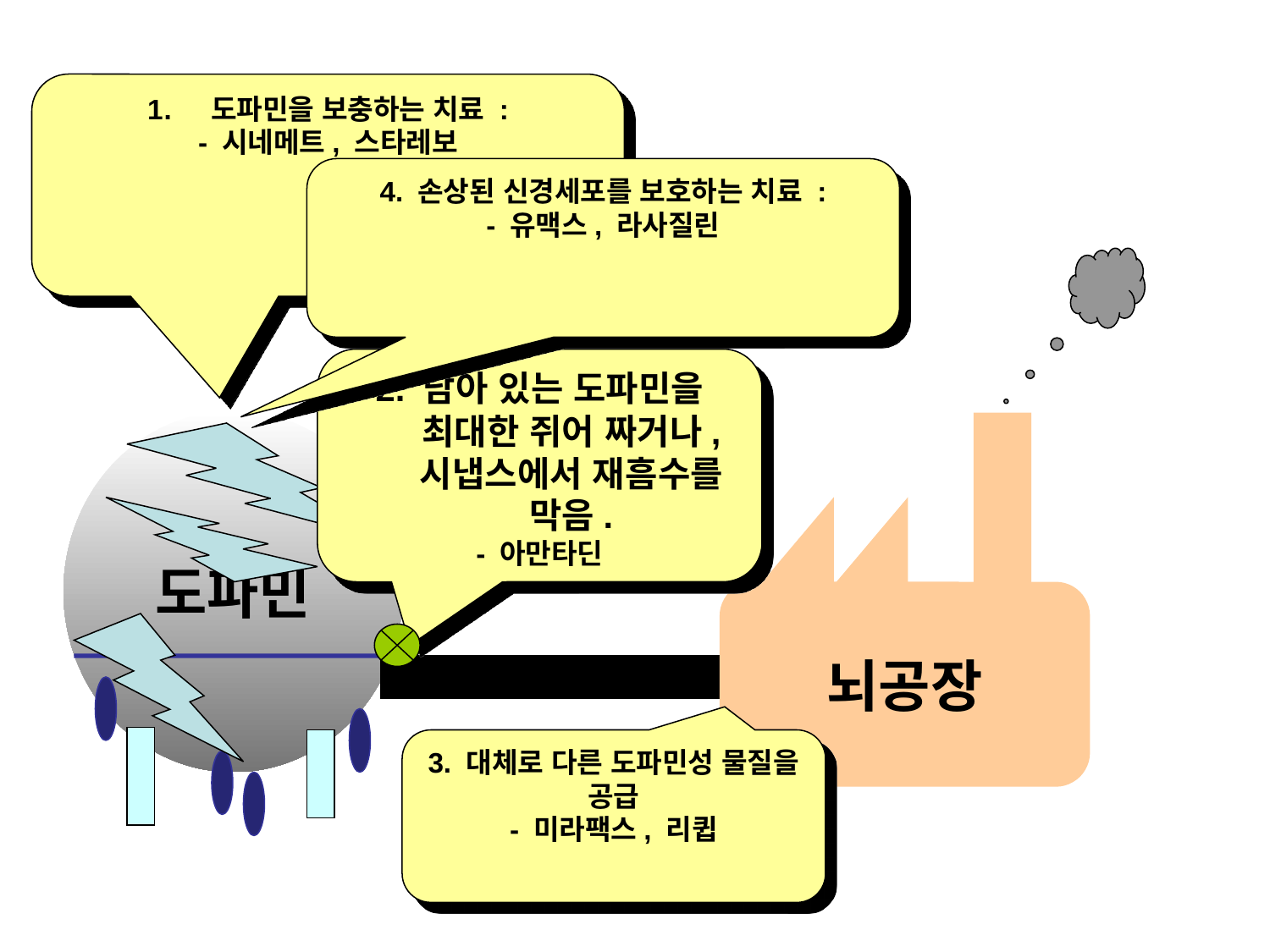

도파민을 보충하는 치료 :
- 시네메트, 스타레보
4. 손상된 신경세포를 보호하는 치료 :
- 유맥스, 라사질린

2. 남아 있는 도파민을 최대한 쥐어 짜거나, 시냅스에서 재흠수를 막음.
- 아만타딘

도파민

뇌공장

3. 대체로 다른 도파민성 물질을 공급
- 미라팩스, 리큅